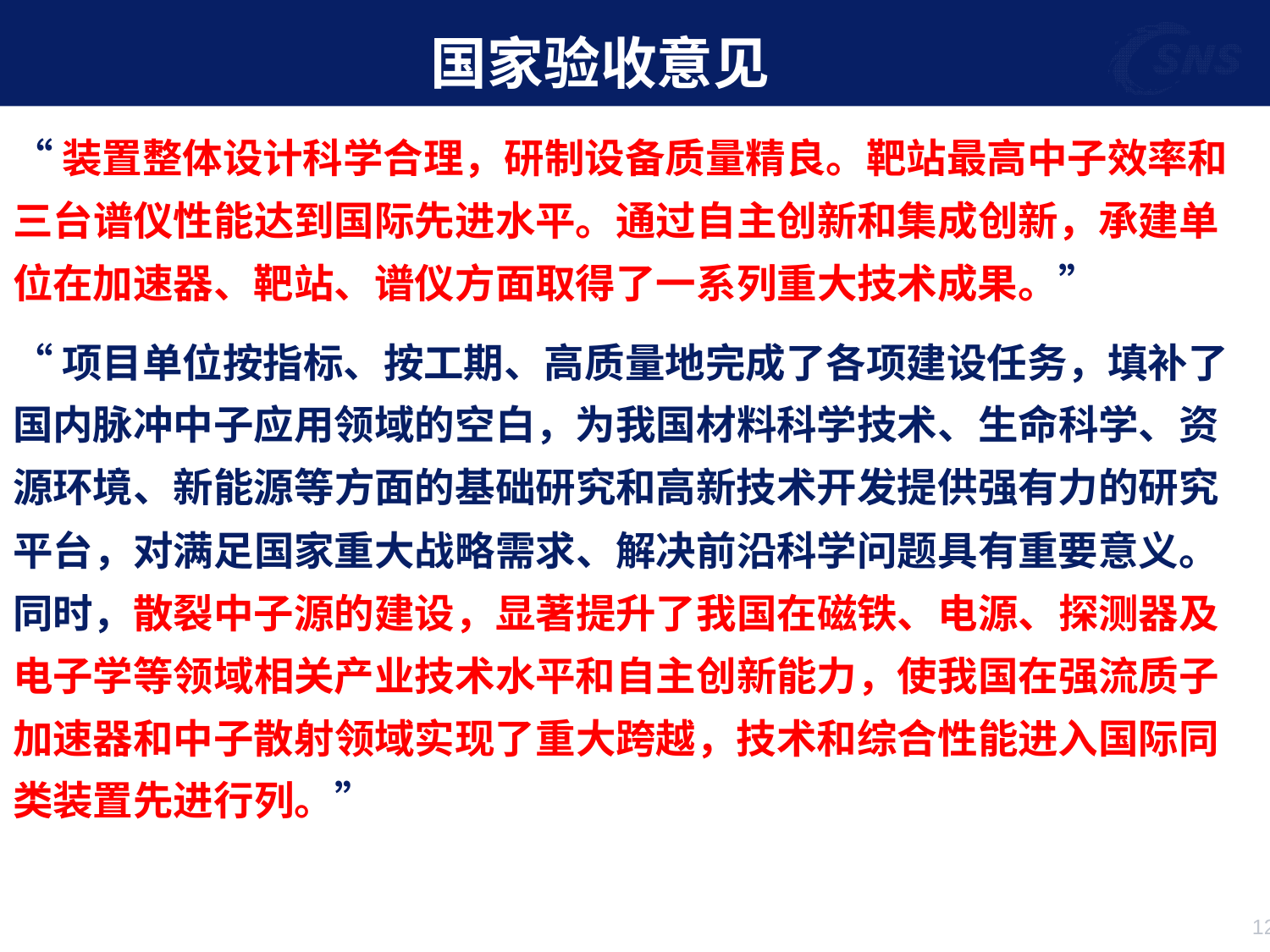

# 国家验收意见
“装置整体设计科学合理，研制设备质量精良。靶站最高中子效率和三台谱仪性能达到国际先进水平。通过自主创新和集成创新，承建单位在加速器、靶站、谱仪方面取得了一系列重大技术成果。”
“项目单位按指标、按工期、高质量地完成了各项建设任务，填补了国内脉冲中子应用领域的空白，为我国材料科学技术、生命科学、资源环境、新能源等方面的基础研究和高新技术开发提供强有力的研究平台，对满足国家重大战略需求、解决前沿科学问题具有重要意义。同时，散裂中子源的建设，显著提升了我国在磁铁、电源、探测器及电子学等领域相关产业技术水平和自主创新能力，使我国在强流质子加速器和中子散射领域实现了重大跨越，技术和综合性能进入国际同类装置先进行列。”